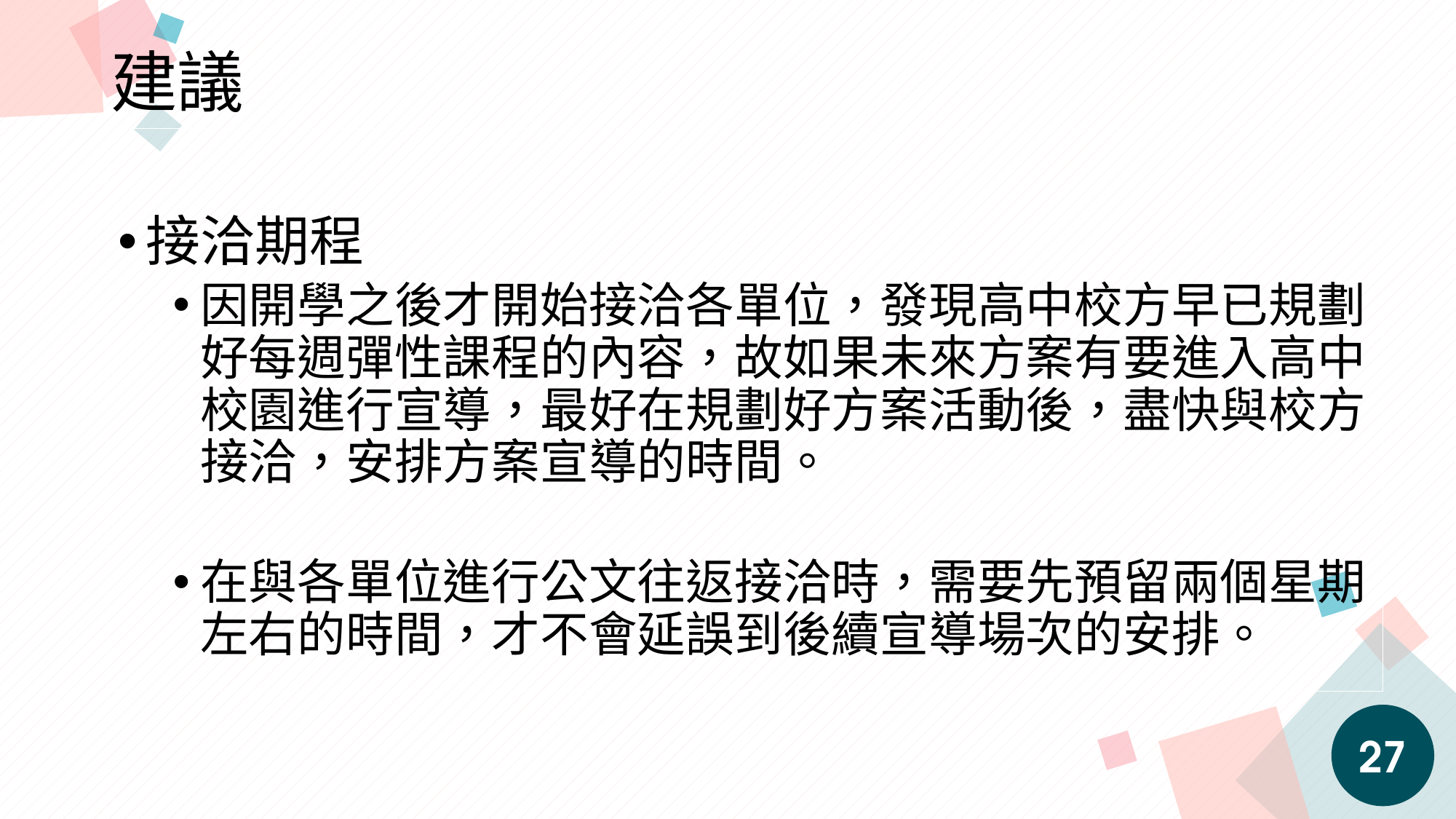

建議

接洽期程
因開學之後才開始接洽各單位，發現高中校方早已規劃好每週彈性課程的內容，故如果未來方案有要進入高中校園進行宣導，最好在規劃好方案活動後，盡快與校方接洽，安排方案宣導的時間。

在與各單位進行公文往返接洽時，需要先預留兩個星期左右的時間，才不會延誤到後續宣導場次的安排。

27